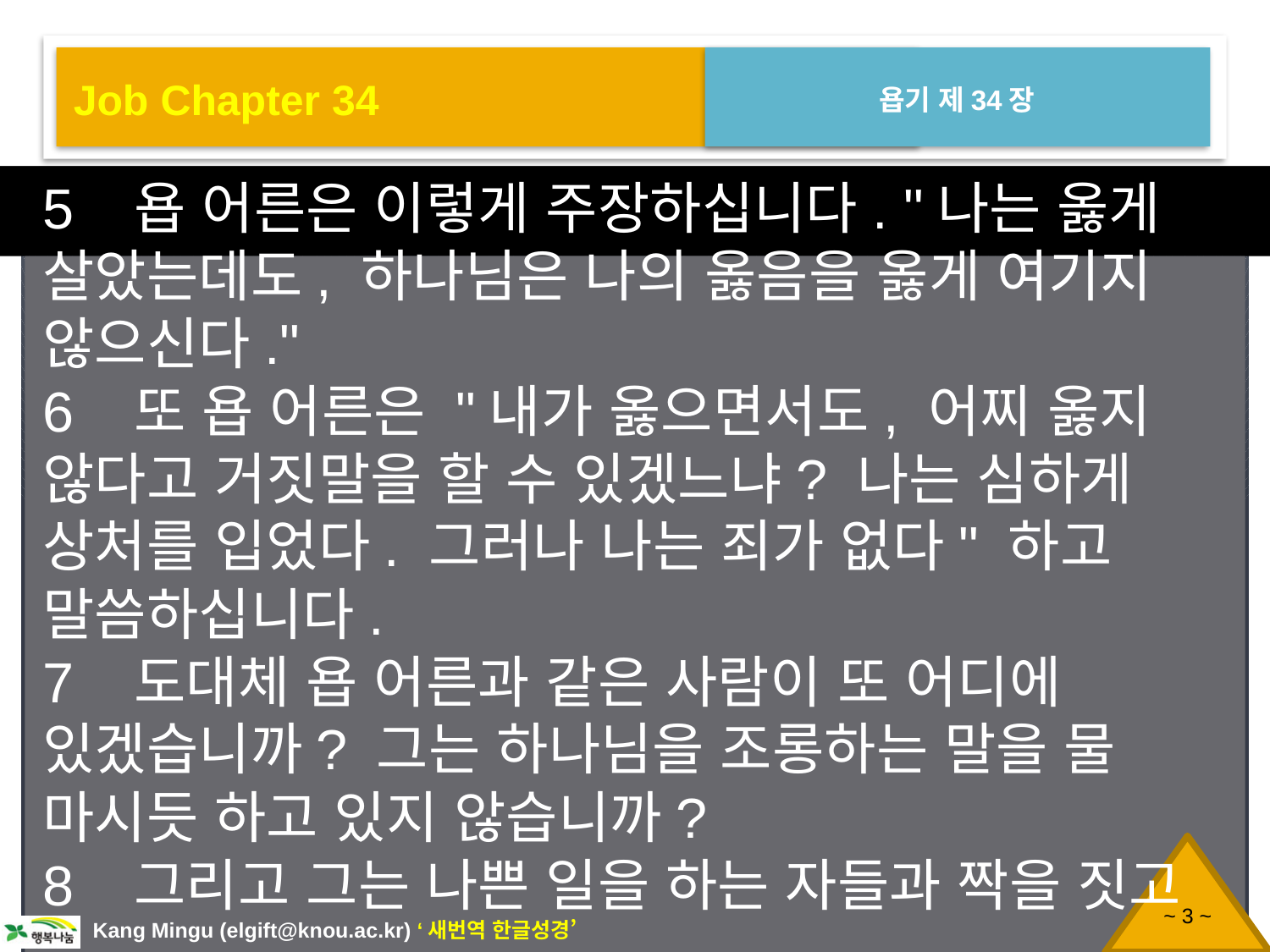

Job Chapter 34
욥기 제34장
5   욥 어른은 이렇게 주장하십니다. "나는 옳게 살았는데도, 하나님은 나의 옳음을 옳게 여기지 않으신다."
6   또 욥 어른은 "내가 옳으면서도, 어찌 옳지 않다고 거짓말을 할 수 있겠느냐? 나는 심하게 상처를 입었다. 그러나 나는 죄가 없다" 하고 말씀하십니다.
7   도대체 욥 어른과 같은 사람이 또 어디에 있겠습니까? 그는 하나님을 조롱하는 말을 물 마시듯 하고 있지 않습니까?
8   그리고 그는 나쁜 일을 하는 자들과 짝을 짓고